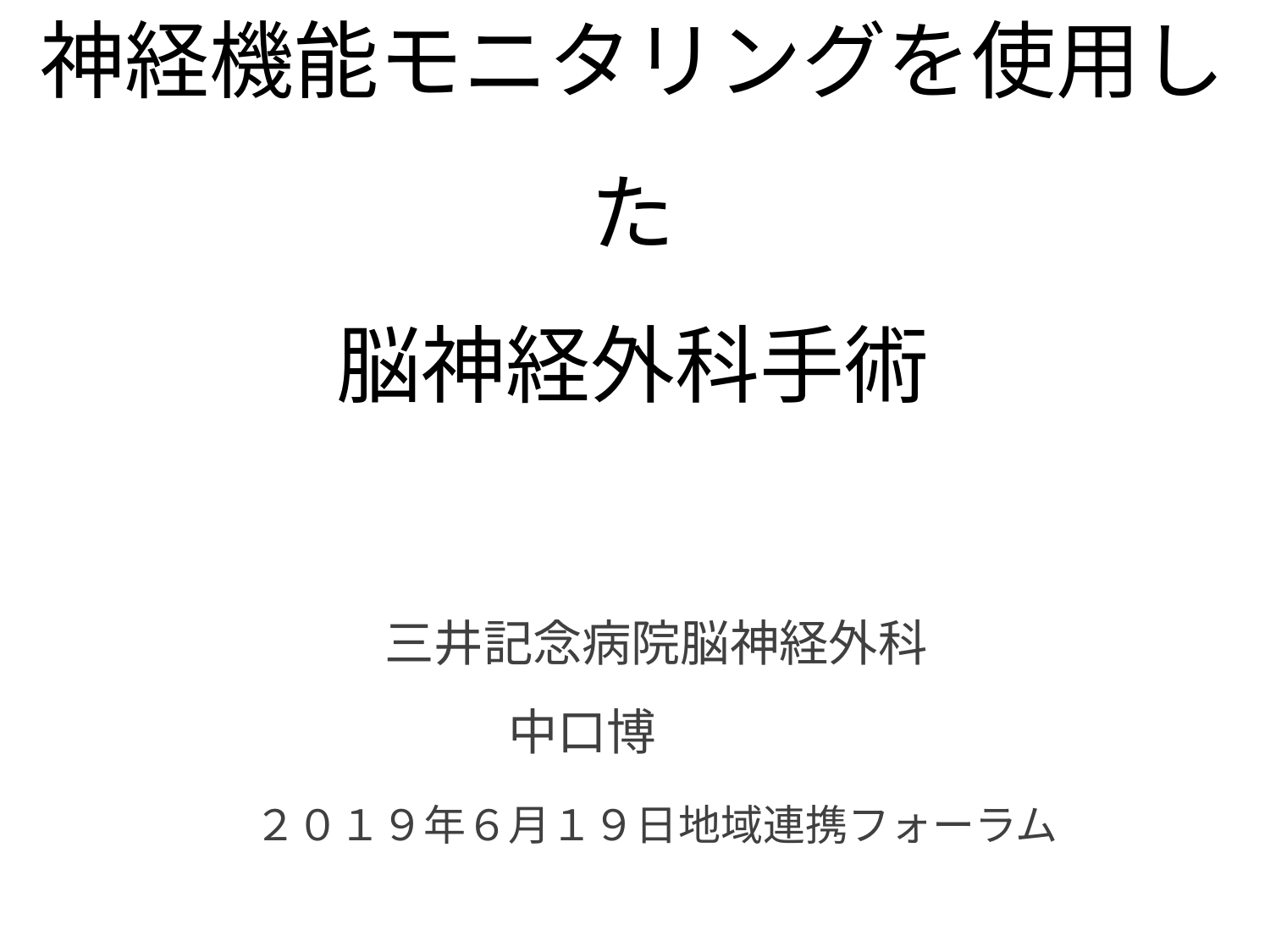

# 神経機能モニタリングを使用した 脳神経外科手術
三井記念病院脳神経外科
中口博
２０１９年６月１９日地域連携フォーラム